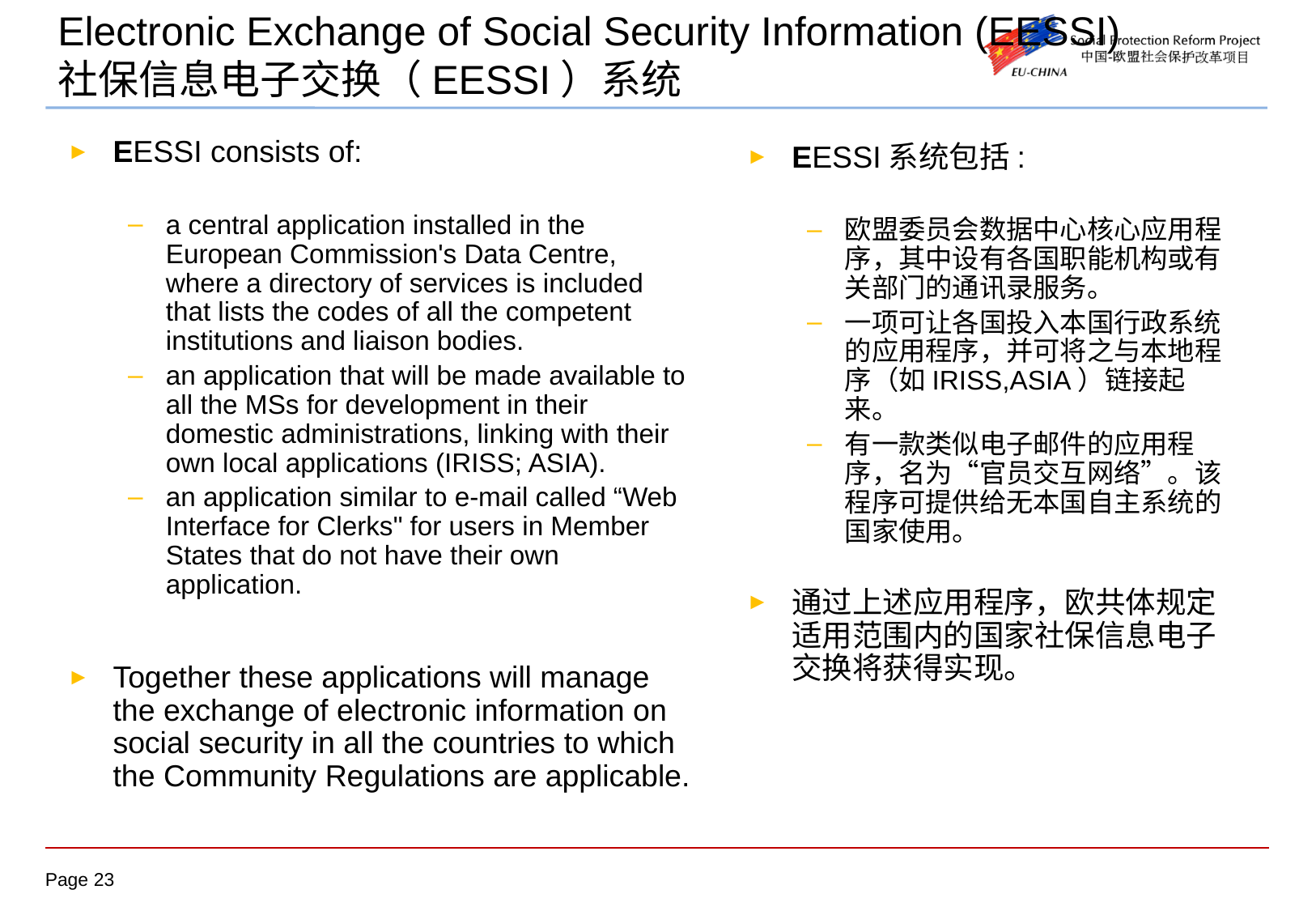

# Electronic Exchange of Social Security Information (EESSI) 社保信息电子交换（EESSI）系统
EESSI consists of:
a central application installed in the European Commission's Data Centre, where a directory of services is included that lists the codes of all the competent institutions and liaison bodies.
an application that will be made available to all the MSs for development in their domestic administrations, linking with their own local applications (IRISS; ASIA).
an application similar to e-mail called “Web Interface for Clerks" for users in Member States that do not have their own application.

Together these applications will manage the exchange of electronic information on social security in all the countries to which the Community Regulations are applicable.
EESSI系统包括:
欧盟委员会数据中心核心应用程序，其中设有各国职能机构或有关部门的通讯录服务。
一项可让各国投入本国行政系统的应用程序，并可将之与本地程序（如IRISS,ASIA）链接起来。
有一款类似电子邮件的应用程序，名为“官员交互网络”。该程序可提供给无本国自主系统的国家使用。

通过上述应用程序，欧共体规定适用范围内的国家社保信息电子交换将获得实现。